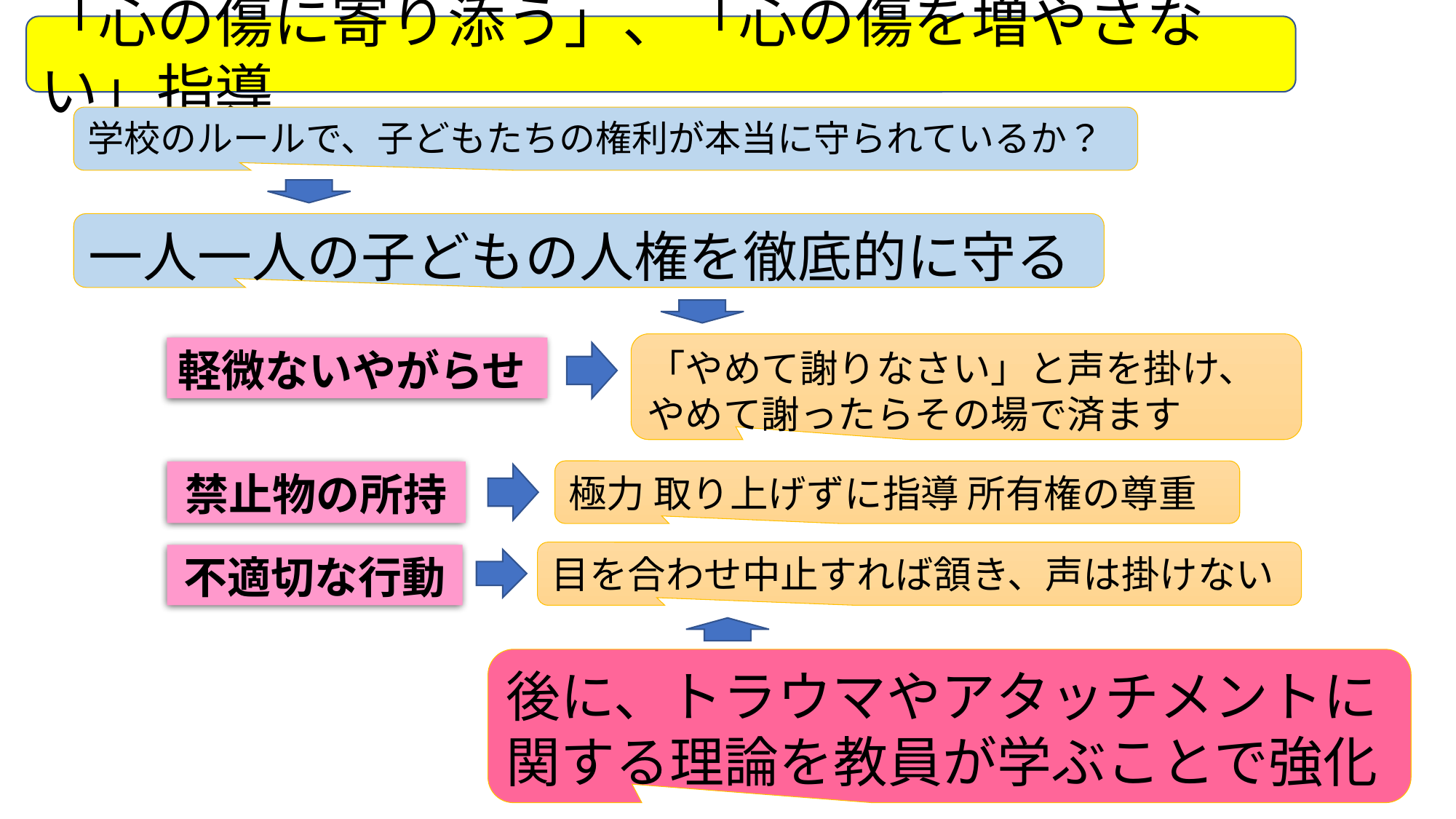

「心の傷に寄り添う」、「心の傷を増やさない」指導
学校のルールで、子どもたちの権利が本当に守られているか？

一人一人の子どもの人権を徹底的に守る

「やめて謝りなさい」と声を掛け、
やめて謝ったらその場で済ます

軽微ないやがらせ

極力 取り上げずに指導 所有権の尊重
禁止物の所持

目を合わせ中止すれば頷き、声は掛けない
不適切な行動

後に、トラウマやアタッチメントに
関する理論を教員が学ぶことで強化

23